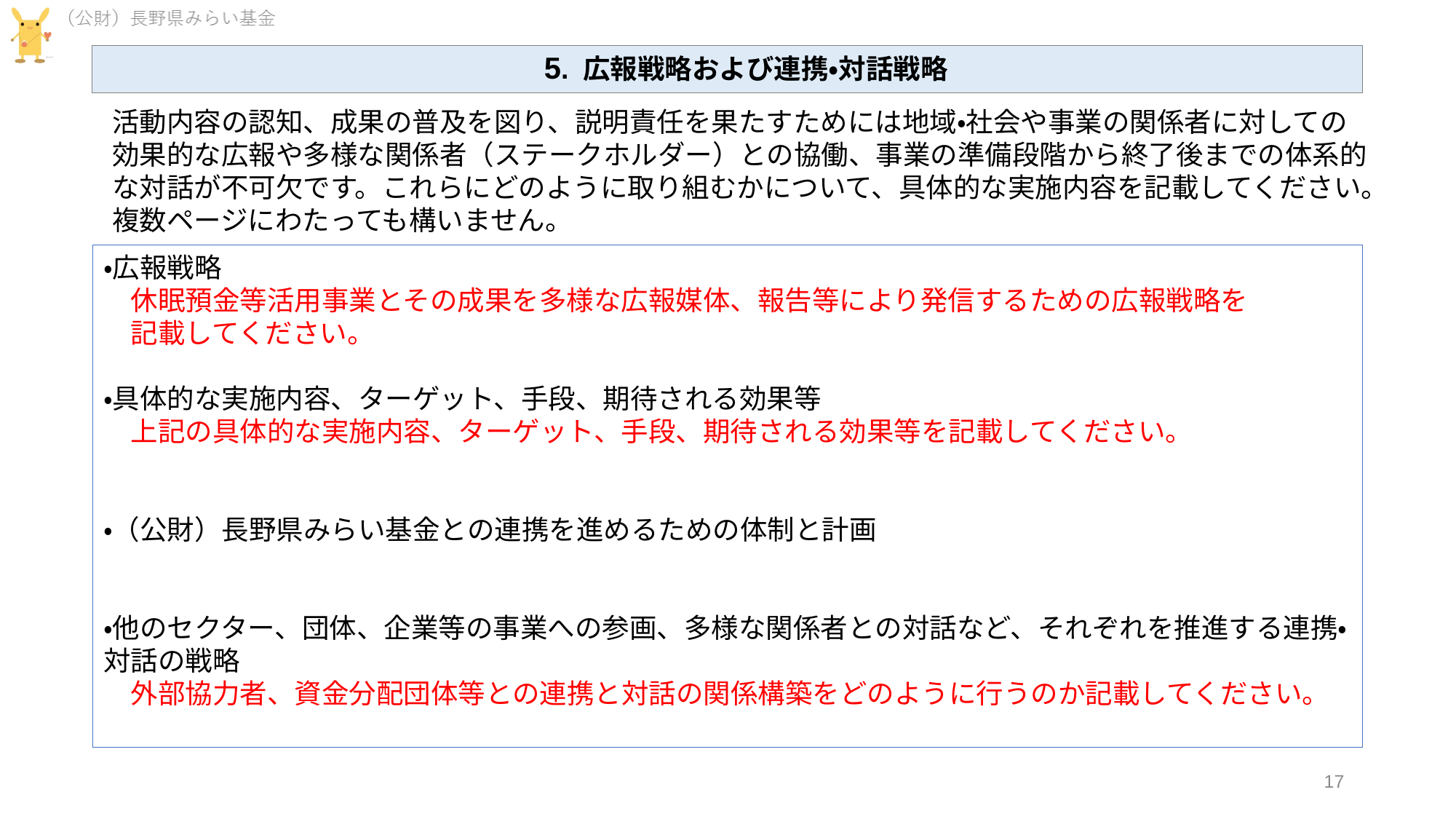

5. 広報戦略および連携・対話戦略
活動内容の認知、成果の普及を図り、説明責任を果たすためには地域・社会や事業の関係者に対しての
効果的な広報や多様な関係者（ステークホルダー）との協働、事業の準備段階から終了後までの体系的
な対話が不可欠です。これらにどのように取り組むかについて、具体的な実施内容を記載してください。
複数ページにわたっても構いません。
・広報戦略
　休眠預金等活用事業とその成果を多様な広報媒体、報告等により発信するための広報戦略を
　記載してください。

・具体的な実施内容、ターゲット、手段、期待される効果等
　上記の具体的な実施内容、ターゲット、手段、期待される効果等を記載してください。

・（公財）長野県みらい基金との連携を進めるための体制と計画

・他のセクター、団体、企業等の事業への参画、多様な関係者との対話など、それぞれを推進する連携・対話の戦略
　外部協力者、資金分配団体等との連携と対話の関係構築をどのように行うのか記載してください。

17